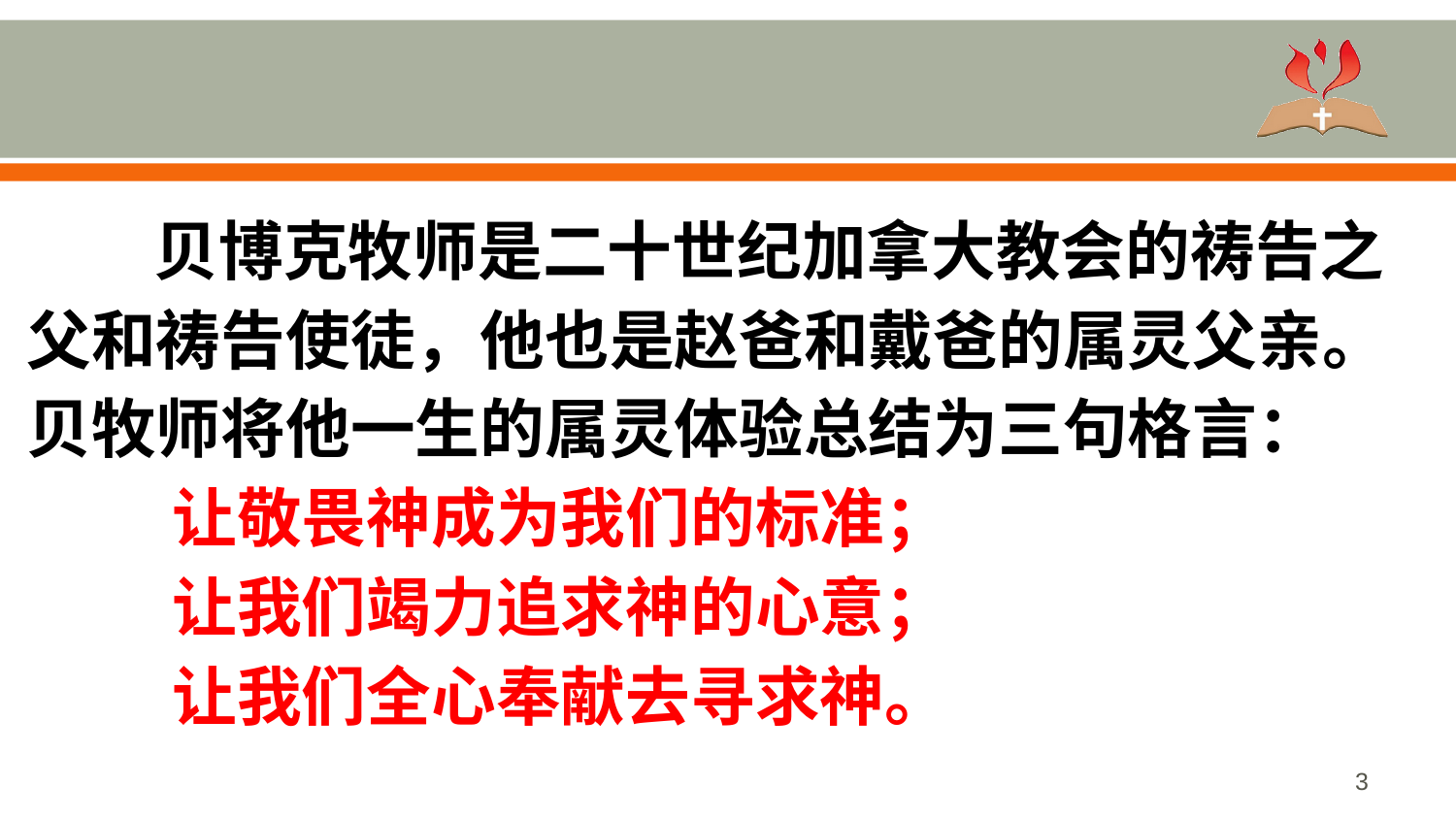

贝博克牧师是二十世纪加拿大教会的祷告之父和祷告使徒，他也是赵爸和戴爸的属灵父亲。贝牧师将他一生的属灵体验总结为三句格言：
	让敬畏神成为我们的标准；
	让我们竭力追求神的心意；
	让我们全心奉献去寻求神。

3